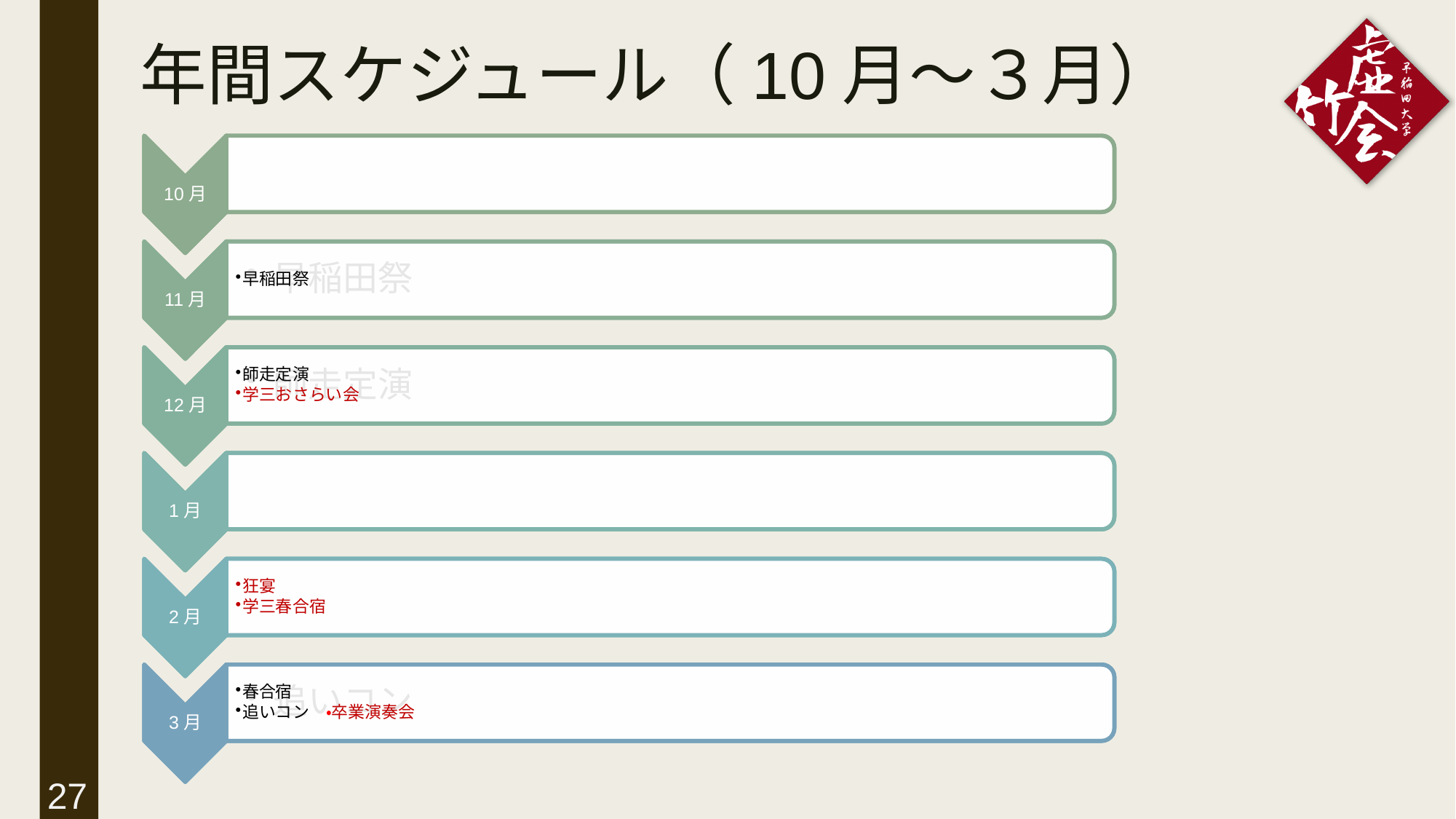

# 年間スケジュール（10月～３月）
10月

11月
早稲田祭
12月
師走定演
学三おさらい会
1月
2月
狂宴
学三春合宿
3月
春合宿
追いコン　・卒業演奏会
10月

11月
早稲田祭
12月
師走定演
1月
2月

3月
追いコン
27